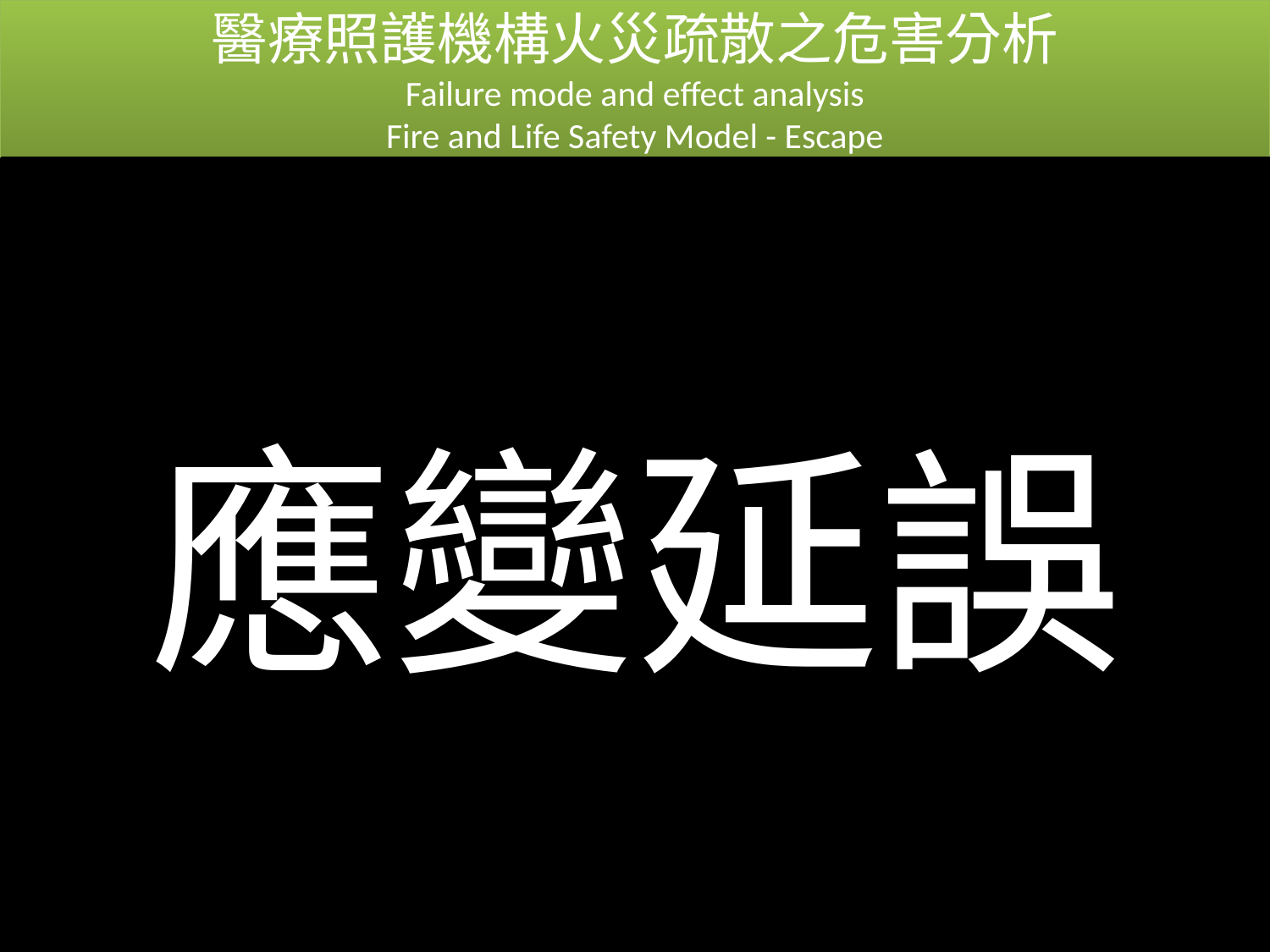

# 醫療照護機構火災疏散之危害分析 Failure mode and effect analysis Fire and Life Safety Model - Escape
偵測
所需時間
通知
所需時間
濃煙阻礙逃生路線所需時間
應變延誤
3.人員疏散/持續照護
煙塵下降通道阻塞
火苗開始
偵檢
1.火災發生
人員察覺
人員
平安離開
2.初步滅火
餘裕
安全時間
疏散所需時間
應變
延誤
準備
時間
路程時間